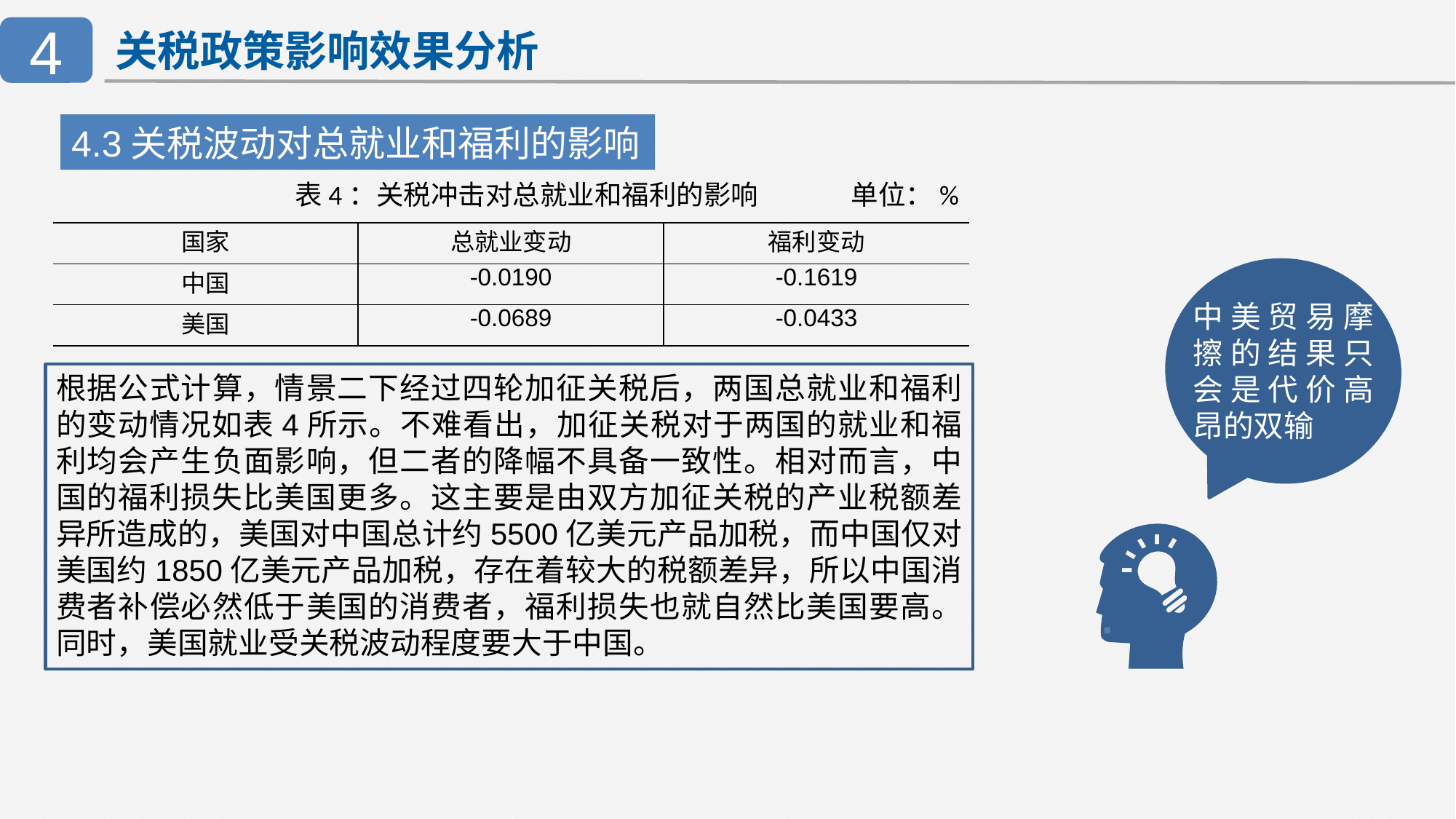

4
关税政策影响效果分析
4.3关税波动对总就业和福利的影响
表4：关税冲击对总就业和福利的影响               单位：%

| 国家 | 总就业变动 | 福利变动 |
| --- | --- | --- |
| 中国 | -0.0190 | -0.1619 |
| 美国 | -0.0689 | -0.0433 |

中美贸易摩擦的结果只会是代价高昂的双输
根据公式计算，情景二下经过四轮加征关税后，两国总就业和福利的变动情况如表4所示。不难看出，加征关税对于两国的就业和福利均会产生负面影响，但二者的降幅不具备一致性。相对而言，中国的福利损失比美国更多。这主要是由双方加征关税的产业税额差异所造成的，美国对中国总计约5500亿美元产品加税，而中国仅对美国约1850亿美元产品加税，存在着较大的税额差异，所以中国消费者补偿必然低于美国的消费者，福利损失也就自然比美国要高。同时，美国就业受关税波动程度要大于中国。